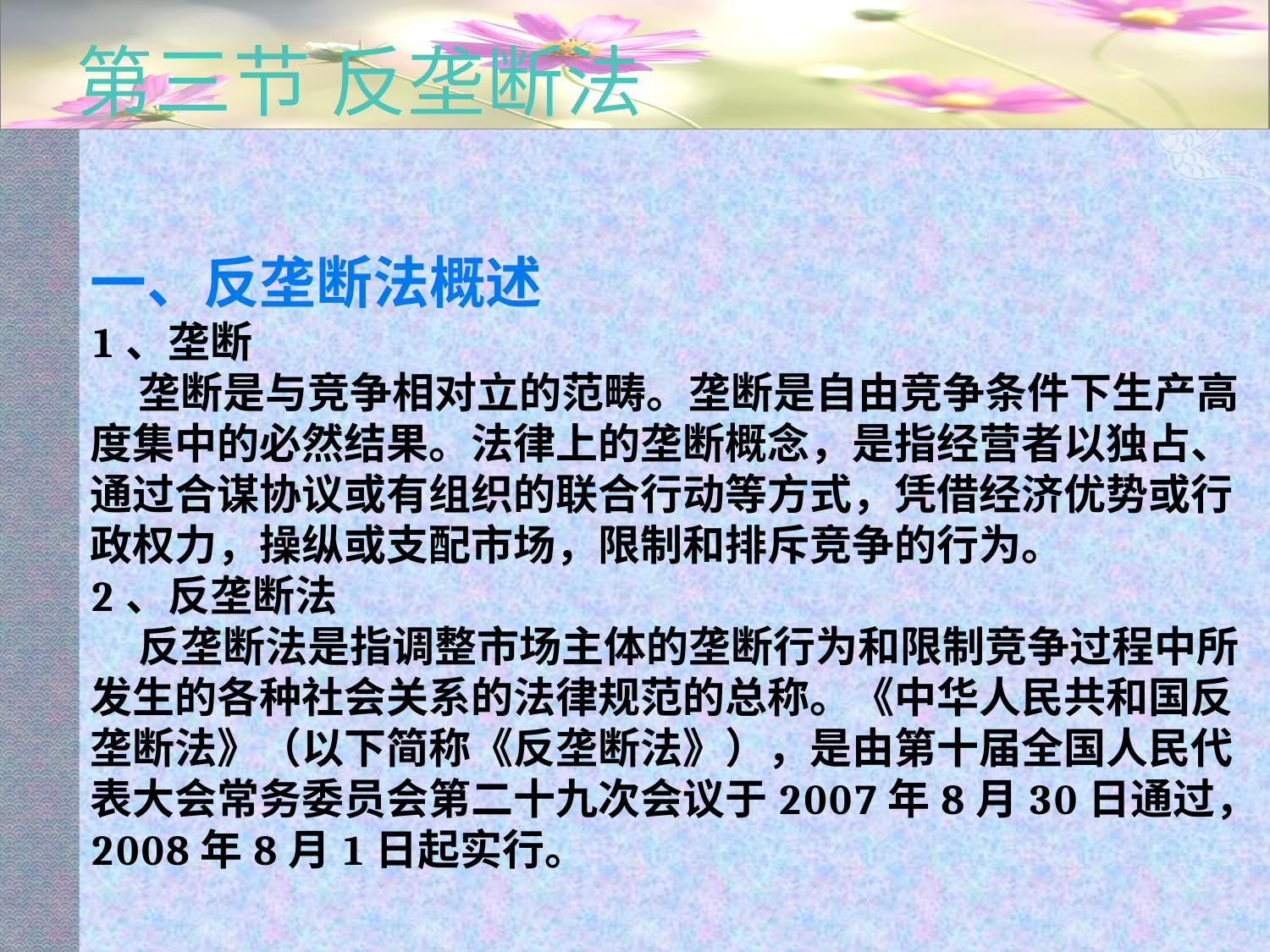

# 第三节 反垄断法
一、反垄断法概述
1、垄断
    垄断是与竞争相对立的范畴。垄断是自由竞争条件下生产高度集中的必然结果。法律上的垄断概念，是指经营者以独占、通过合谋协议或有组织的联合行动等方式，凭借经济优势或行政权力，操纵或支配市场，限制和排斥竞争的行为。
2、反垄断法
    反垄断法是指调整市场主体的垄断行为和限制竞争过程中所发生的各种社会关系的法律规范的总称。《中华人民共和国反垄断法》（以下简称《反垄断法》），是由第十届全国人民代表大会常务委员会第二十九次会议于2007年8月30日通过，2008年8月1日起实行。